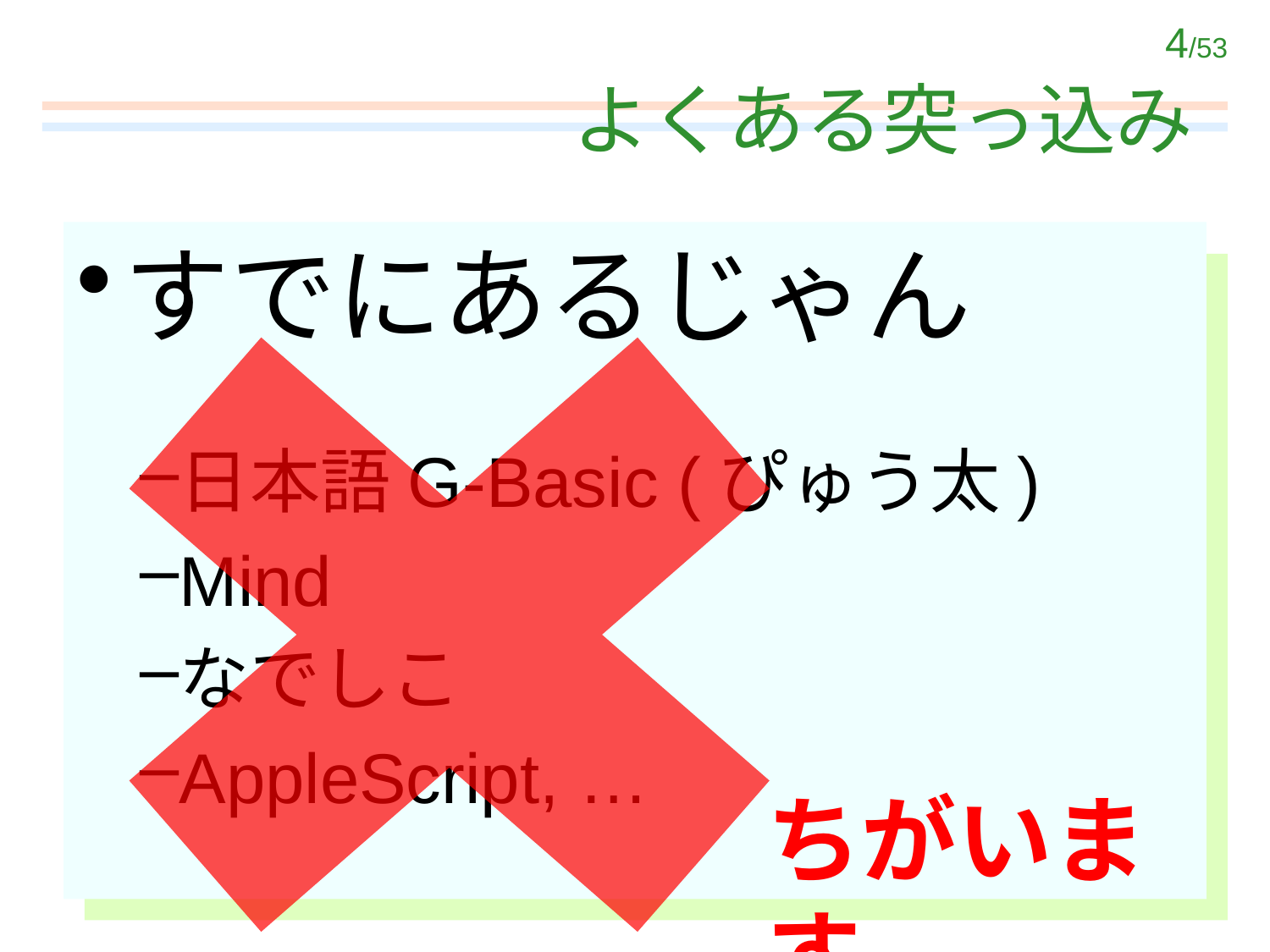

# よくある突っ込み

すでにあるじゃん

日本語G-Basic (ぴゅう太)
Mind
なでしこ
AppleScript, …
ちがいます